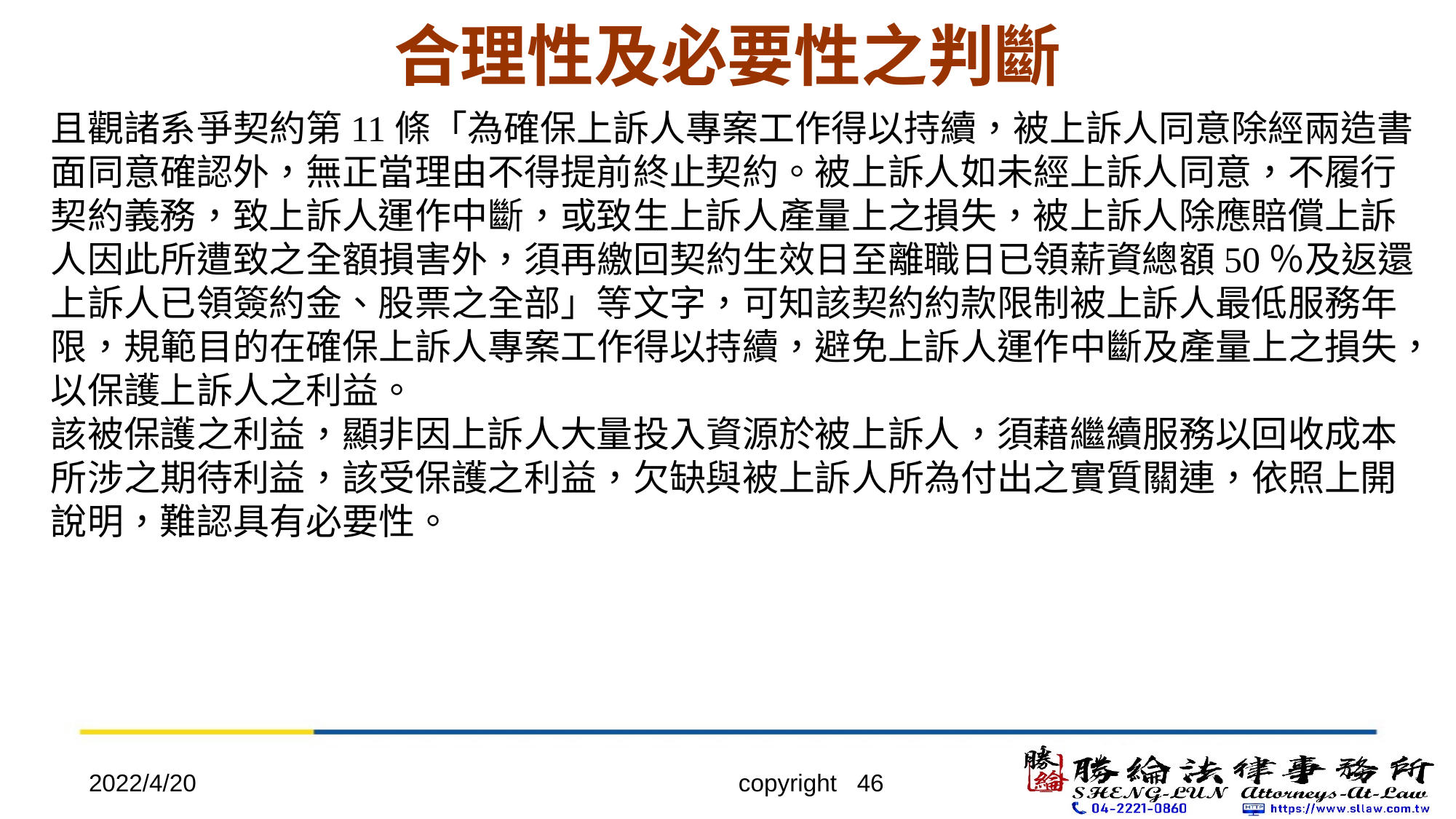

# 合理性及必要性之判斷
且觀諸系爭契約第11條「為確保上訴人專案工作得以持續，被上訴人同意除經兩造書面同意確認外，無正當理由不得提前終止契約。被上訴人如未經上訴人同意，不履行契約義務，致上訴人運作中斷，或致生上訴人產量上之損失，被上訴人除應賠償上訴人因此所遭致之全額損害外，須再繳回契約生效日至離職日已領薪資總額50％及返還上訴人已領簽約金、股票之全部」等文字，可知該契約約款限制被上訴人最低服務年限，規範目的在確保上訴人專案工作得以持續，避免上訴人運作中斷及產量上之損失，以保護上訴人之利益。
該被保護之利益，顯非因上訴人大量投入資源於被上訴人，須藉繼續服務以回收成本所涉之期待利益，該受保護之利益，欠缺與被上訴人所為付出之實質關連，依照上開說明，難認具有必要性。
2022/4/20
copyright   46